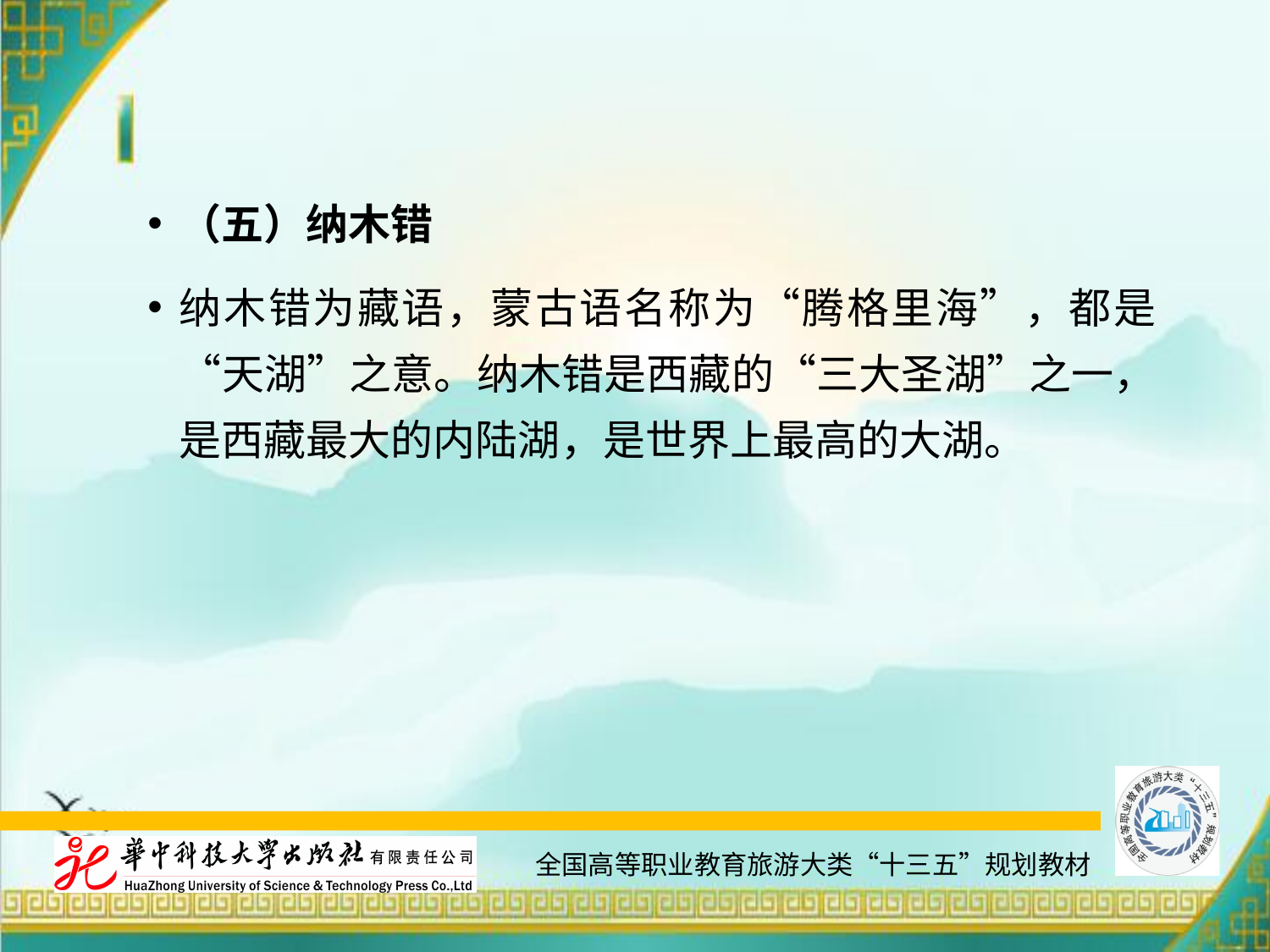

#
（五）纳木错
纳木错为藏语，蒙古语名称为“腾格里海”，都是“天湖”之意。纳木错是西藏的“三大圣湖”之一，是西藏最大的内陆湖，是世界上最高的大湖。